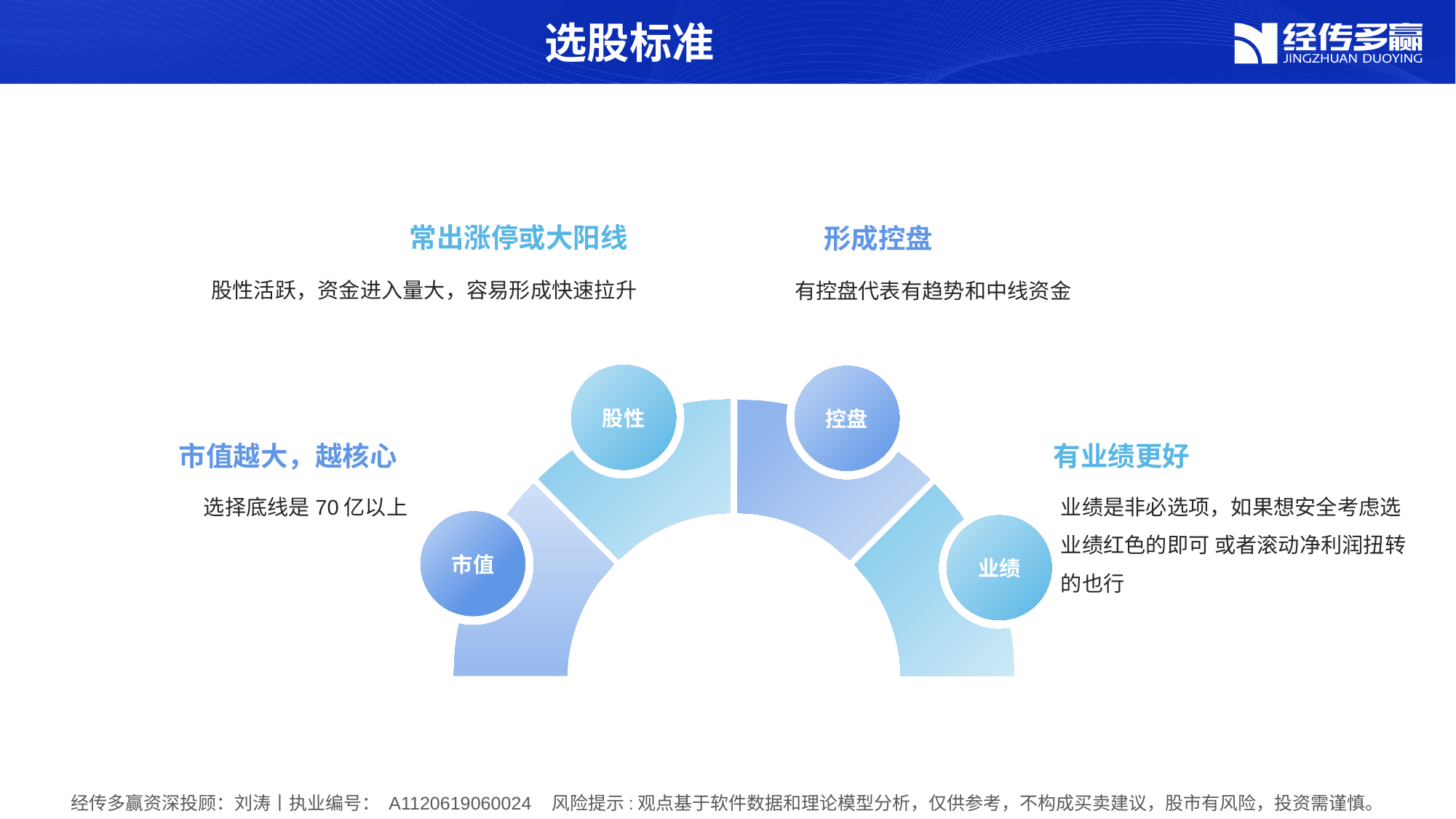

选股标准
常出涨停或大阳线
形成控盘
股性活跃，资金进入量大，容易形成快速拉升
有控盘代表有趋势和中线资金
股性
控盘

市值越大，越核心
有业绩更好
选择底线是70亿以上
业绩是非必选项，如果想安全考虑选业绩红色的即可 或者滚动净利润扭转的也行

市值
业绩